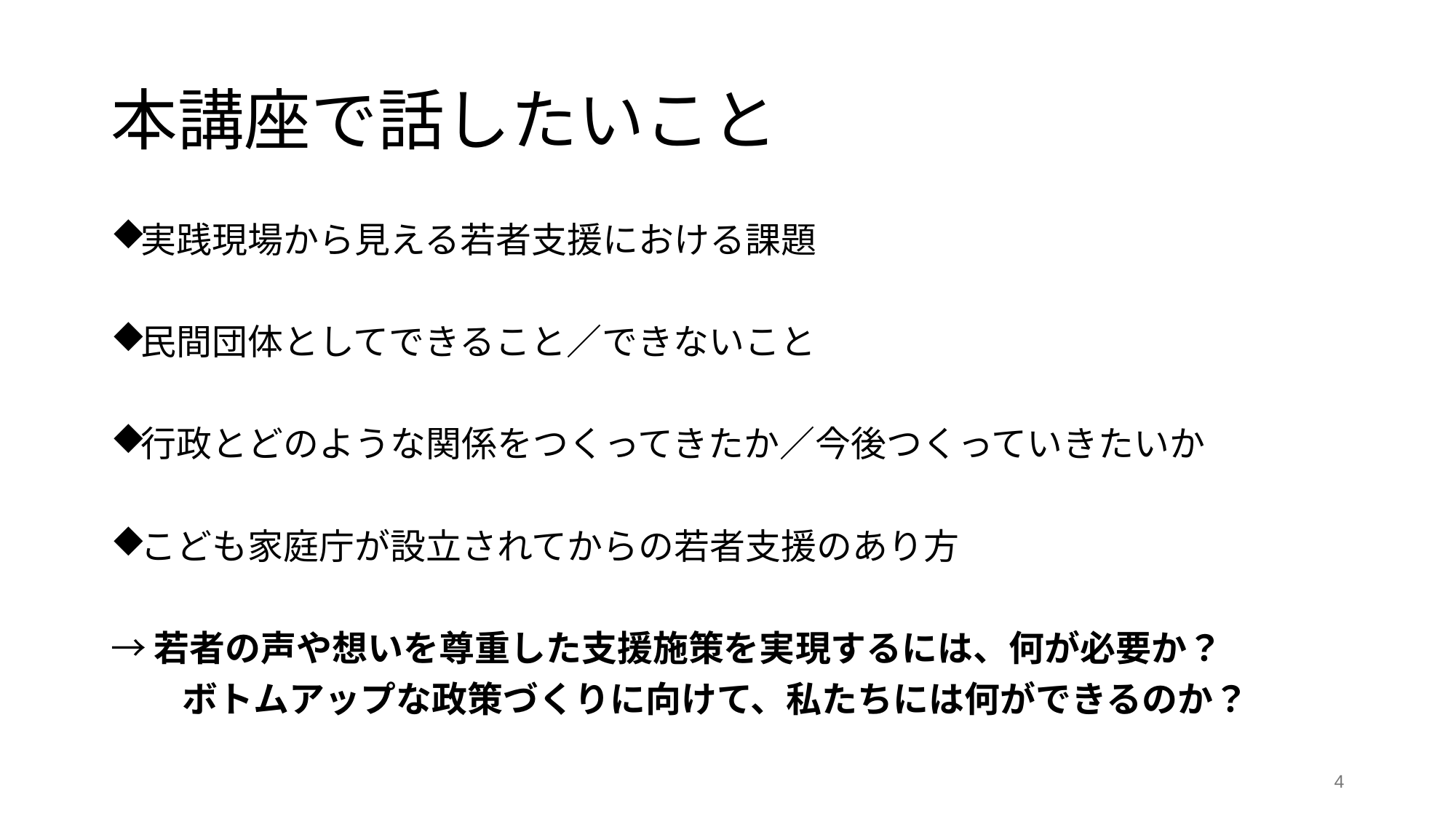

# 本講座で話したいこと
実践現場から見える若者支援における課題

民間団体としてできること／できないこと

行政とどのような関係をつくってきたか／今後つくっていきたいか

こども家庭庁が設立されてからの若者支援のあり方

→若者の声や想いを尊重した支援施策を実現するには、何が必要か？
　　ボトムアップな政策づくりに向けて、私たちには何ができるのか？

4